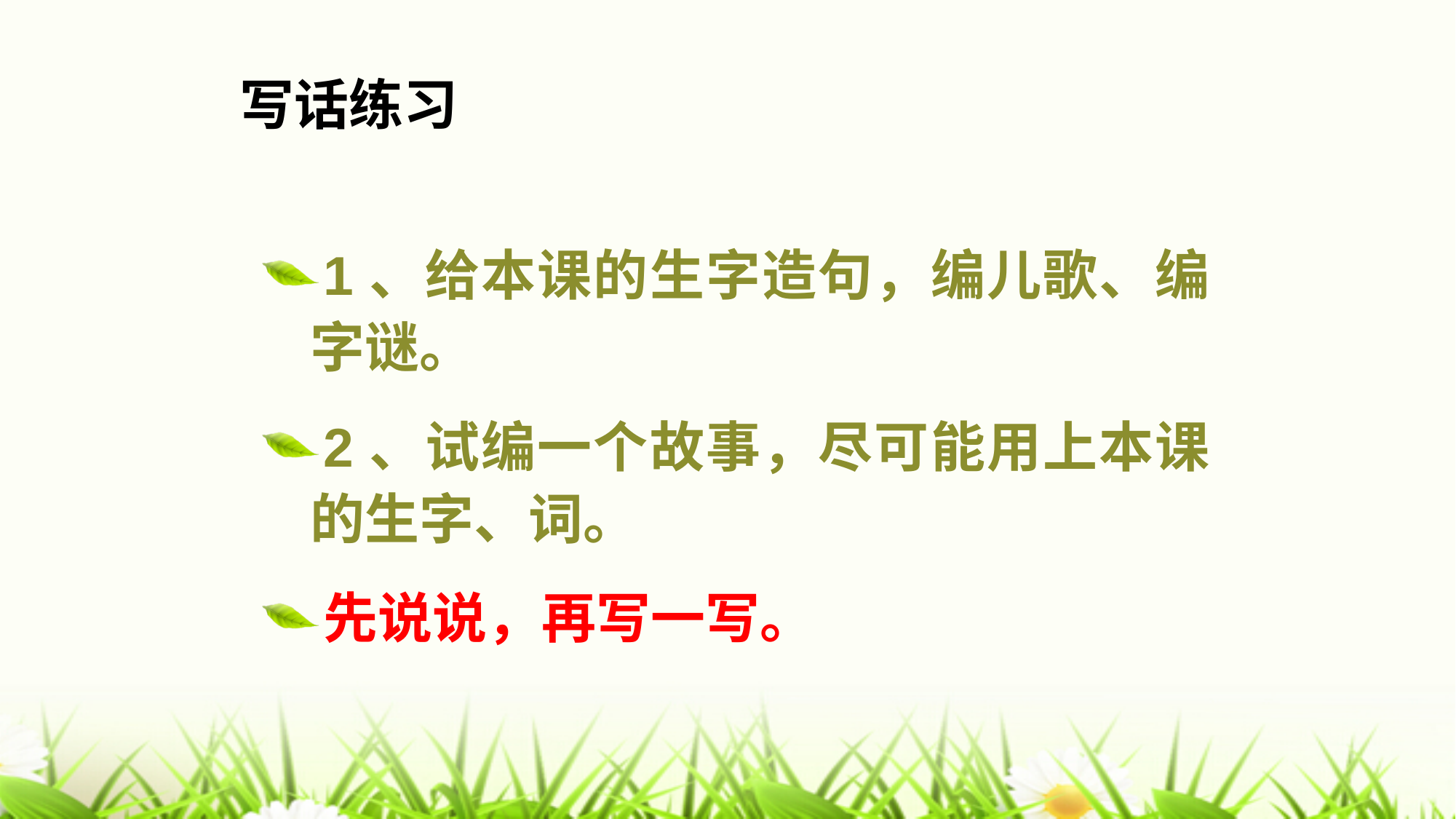

写话练习
1、给本课的生字造句，编儿歌、编字谜。
2、试编一个故事，尽可能用上本课的生字、词。
先说说，再写一写。